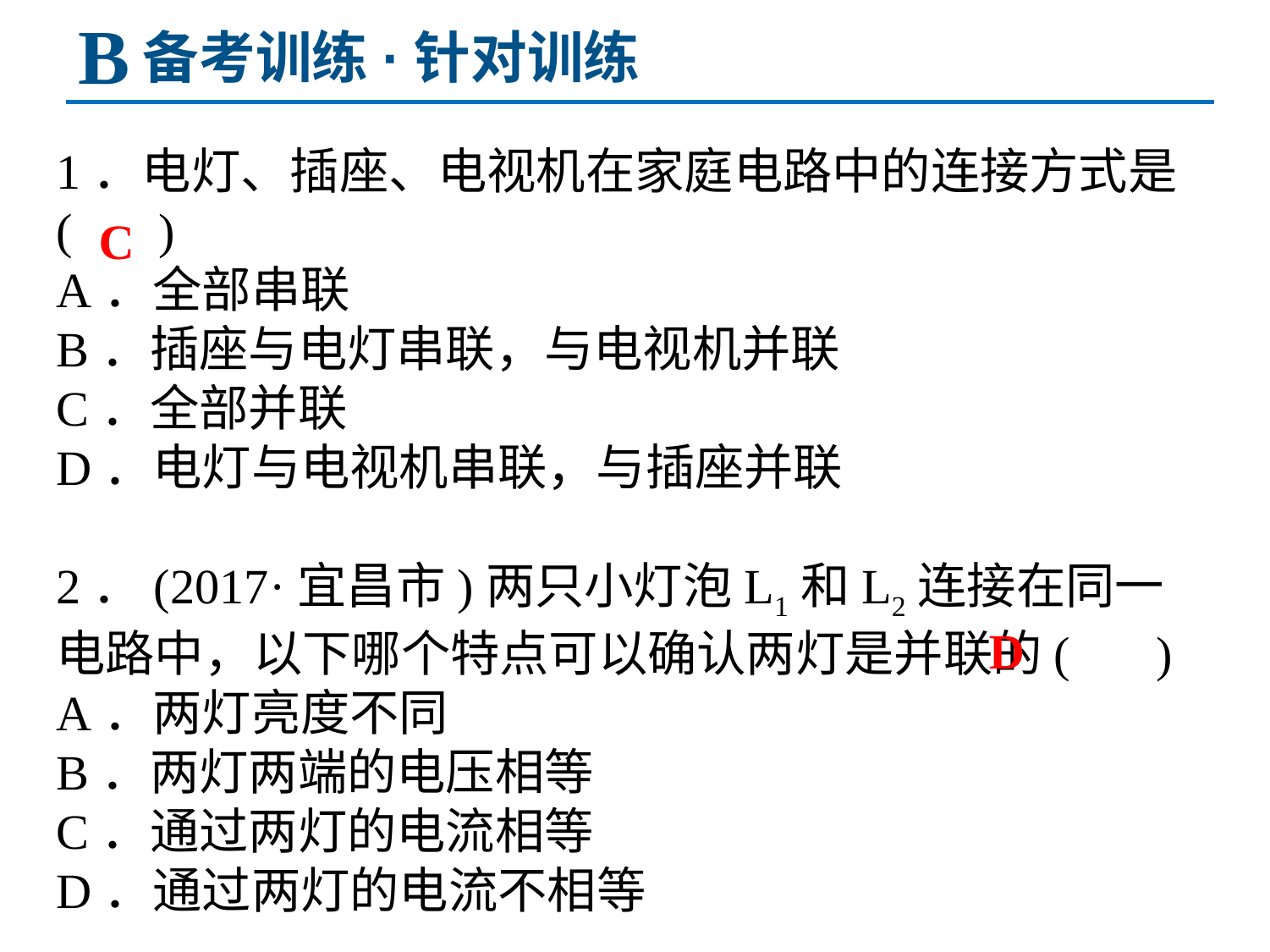

B
备考训练·针对训练
1．电灯、插座、电视机在家庭电路中的连接方式是(       )
A．全部串联
B．插座与电灯串联，与电视机并联
C．全部并联
D．电灯与电视机串联，与插座并联

2．(2017·宜昌市)两只小灯泡L1和L2连接在同一电路中，以下哪个特点可以确认两灯是并联的(       )
A．两灯亮度不同
B．两灯两端的电压相等
C．通过两灯的电流相等
D．通过两灯的电流不相等
C
D